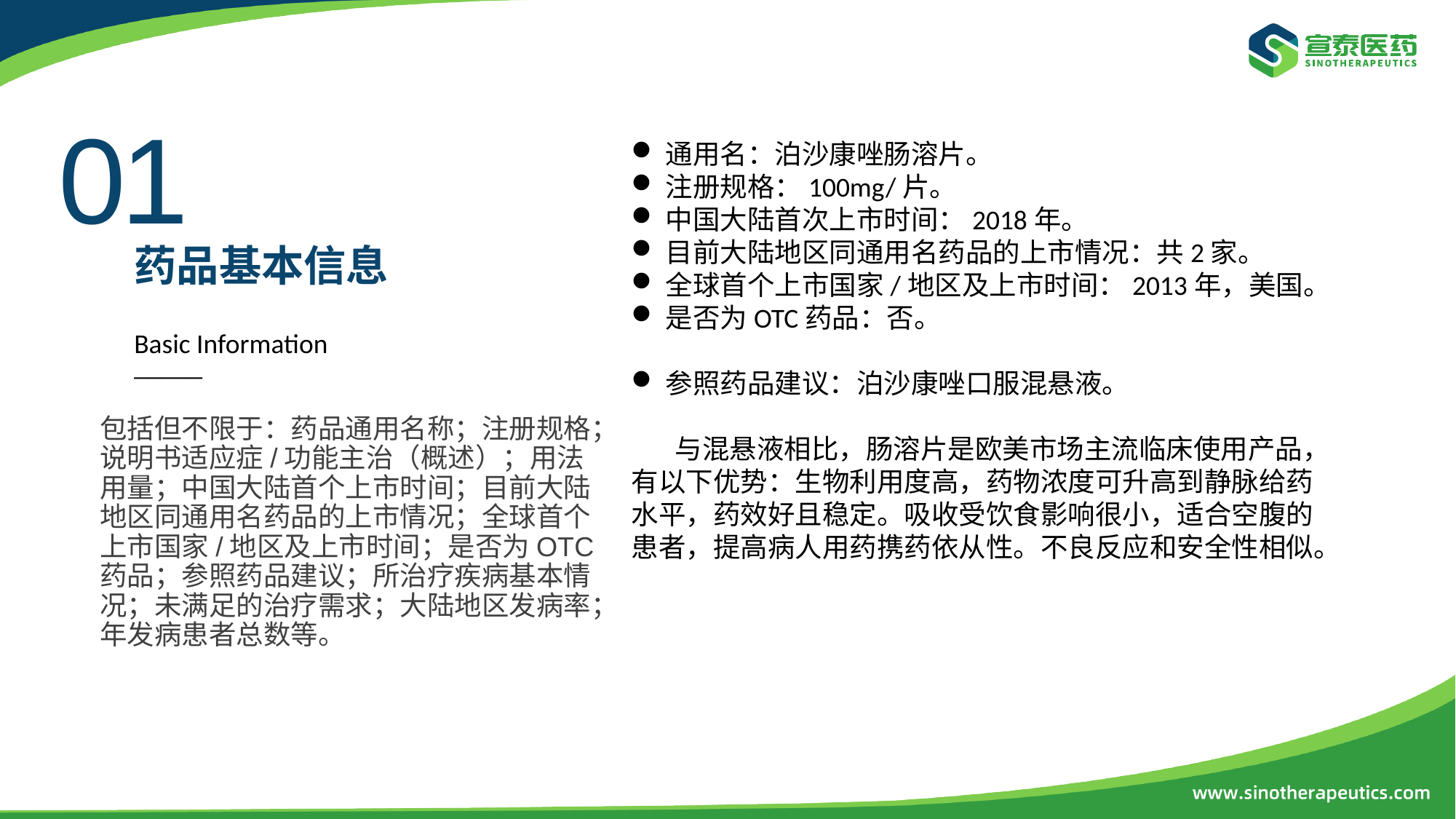

01
通用名：泊沙康唑肠溶片。
注册规格：100mg/片。
中国大陆首次上市时间：2018年。
目前大陆地区同通用名药品的上市情况：共2家。
全球首个上市国家/地区及上市时间：2013年，美国。
是否为OTC药品：否。

参照药品建议：泊沙康唑口服混悬液。

      与混悬液相比，肠溶片是欧美市场主流临床使用产品，有以下优势：生物利用度高，药物浓度可升高到静脉给药水平，药效好且稳定。吸收受饮食影响很小，适合空腹的患者，提高病人用药携药依从性。不良反应和安全性相似。
药品基本信息
Basic Information
─────
包括但不限于：药品通用名称；注册规格；说明书适应症/功能主治（概述）；用法用量；中国大陆首个上市时间；目前大陆地区同通用名药品的上市情况；全球首个上市国家/地区及上市时间；是否为OTC药品；参照药品建议；所治疗疾病基本情况；未满足的治疗需求；大陆地区发病率；年发病患者总数等。